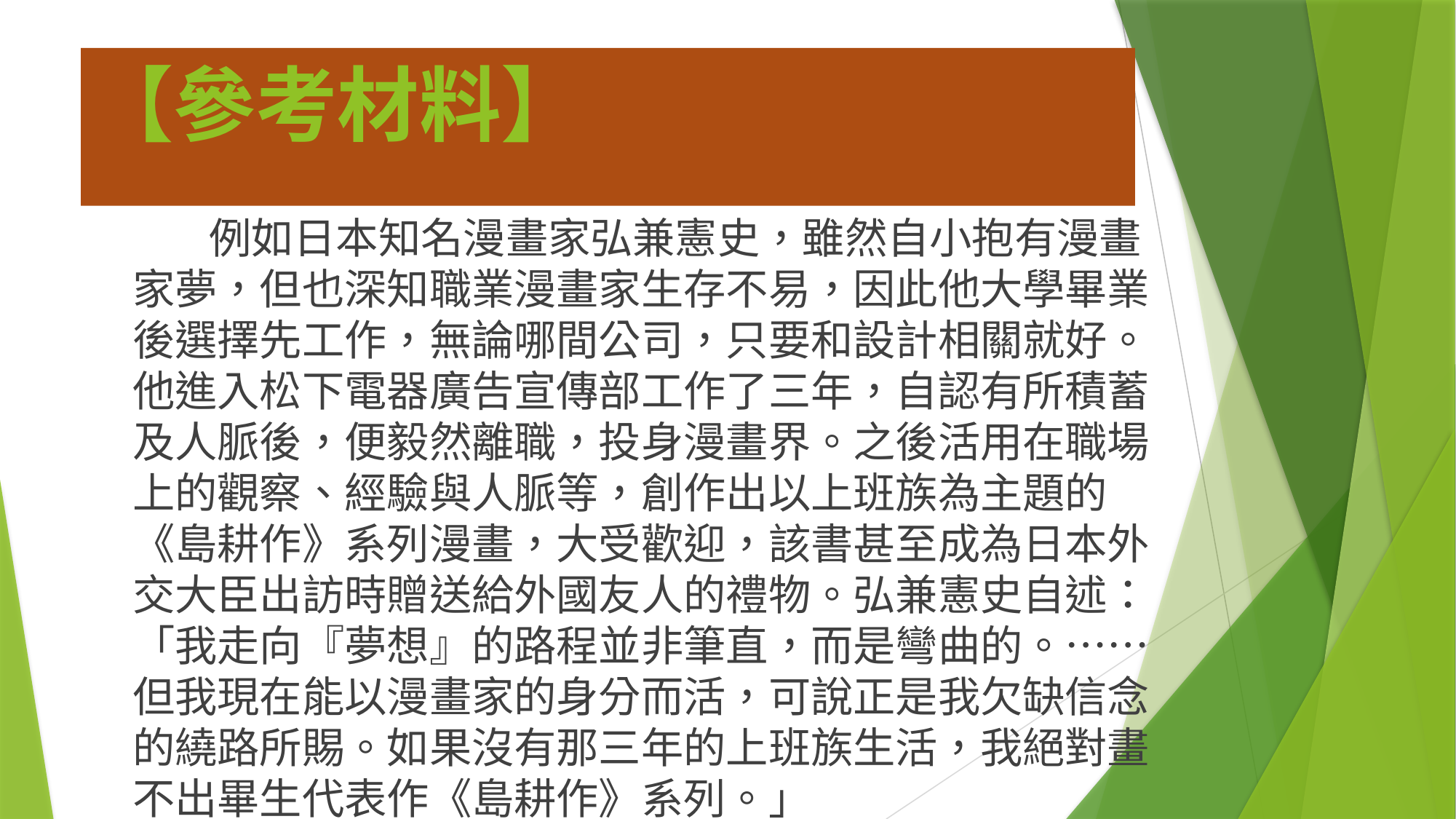

# 【參考材料】
       例如日本知名漫畫家弘兼憲史，雖然自小抱有漫畫家夢，但也深知職業漫畫家生存不易，因此他大學畢業後選擇先工作，無論哪間公司，只要和設計相關就好。他進入松下電器廣告宣傳部工作了三年，自認有所積蓄及人脈後，便毅然離職，投身漫畫界。之後活用在職場上的觀察、經驗與人脈等，創作出以上班族為主題的《島耕作》系列漫畫，大受歡迎，該書甚至成為日本外交大臣出訪時贈送給外國友人的禮物。弘兼憲史自述：「我走向『夢想』的路程並非筆直，而是彎曲的。……但我現在能以漫畫家的身分而活，可說正是我欠缺信念的繞路所賜。如果沒有那三年的上班族生活，我絕對畫不出畢生代表作《島耕作》系列。」